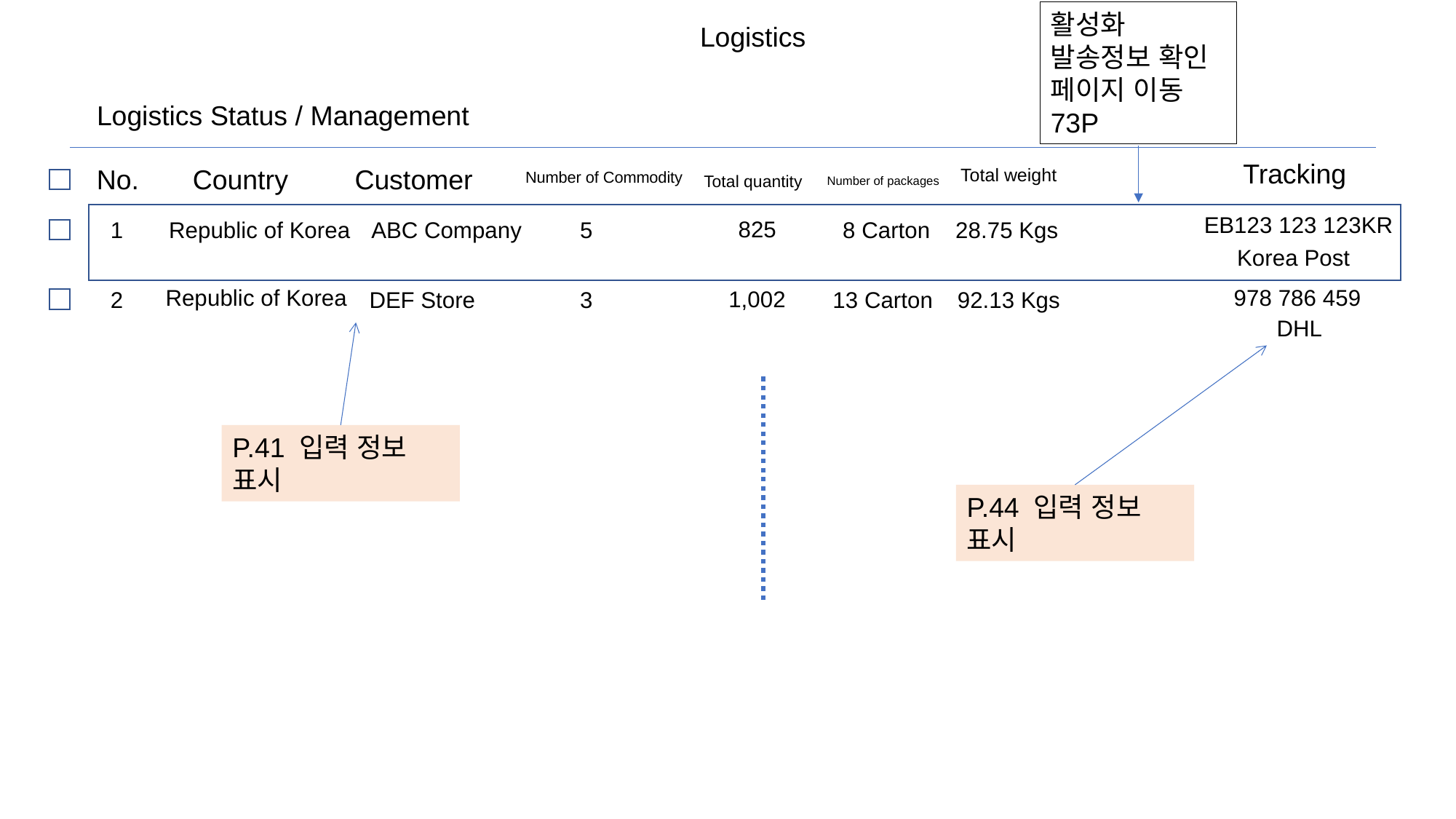

활성화
발송정보 확인 페이지 이동
73P
Logistics
Logistics Status / Management
Tracking
No.
Country
Customer
Total weight
Number of Commodity
Total quantity
Number of packages

EB123 123 123KR
825
1
Republic of Korea
ABC Company
5
8 Carton
28.75 Kgs

Korea Post
978 786 459
Republic of Korea
1,002
2
DEF Store
3
13 Carton
92.13 Kgs

DHL
P.41 입력 정보
표시
P.44 입력 정보
표시